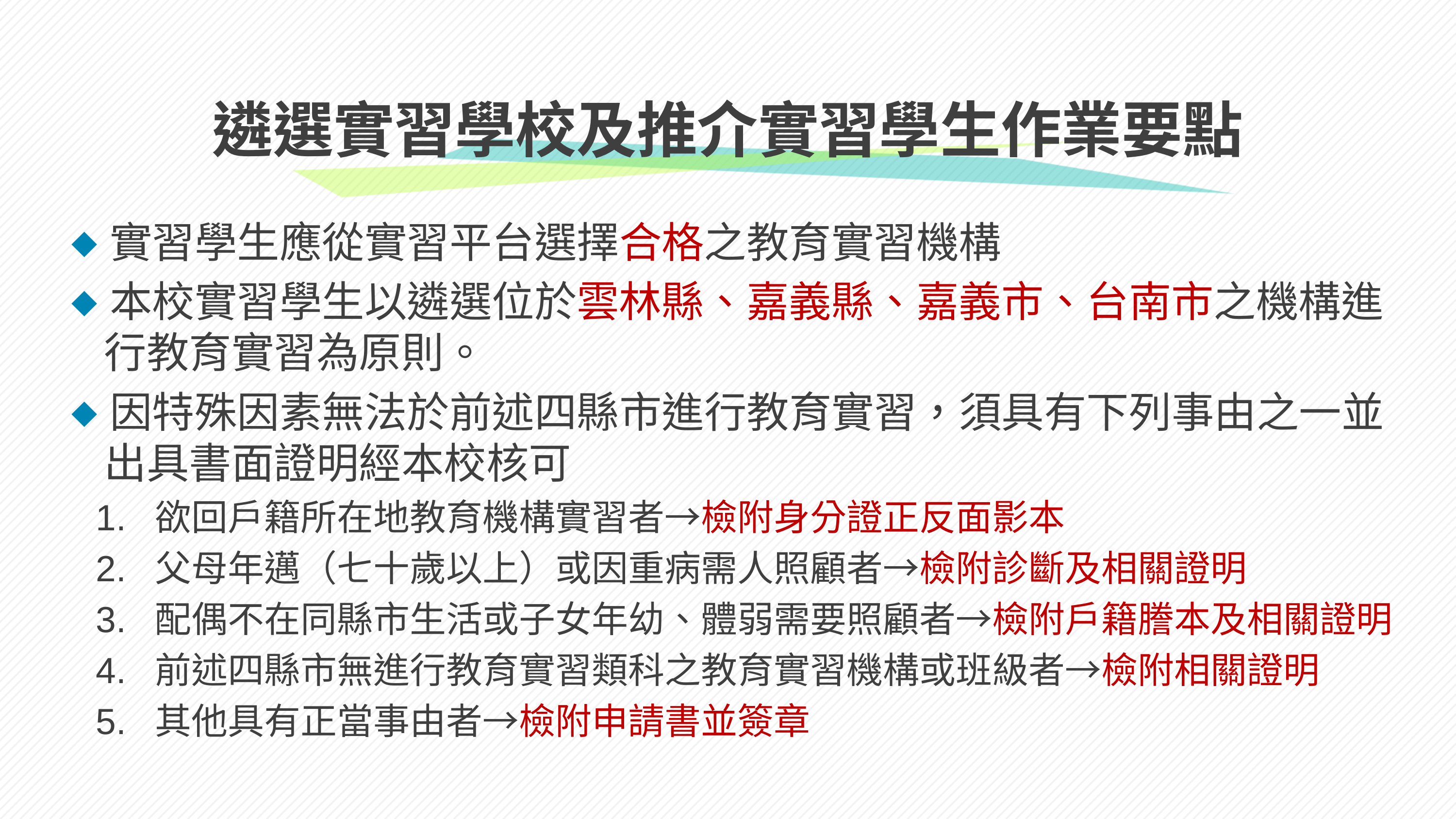

# 遴選實習學校及推介實習學生作業要點
實習學生應從實習平台選擇合格之教育實習機構
本校實習學生以遴選位於雲林縣、嘉義縣、嘉義市、台南市之機構進行教育實習為原則。
因特殊因素無法於前述四縣市進行教育實習，須具有下列事由之一並出具書面證明經本校核可
欲回戶籍所在地教育機構實習者→檢附身分證正反面影本
父母年邁（七十歲以上）或因重病需人照顧者→檢附診斷及相關證明
配偶不在同縣市生活或子女年幼、體弱需要照顧者→檢附戶籍謄本及相關證明
前述四縣市無進行教育實習類科之教育實習機構或班級者→檢附相關證明
其他具有正當事由者→檢附申請書並簽章